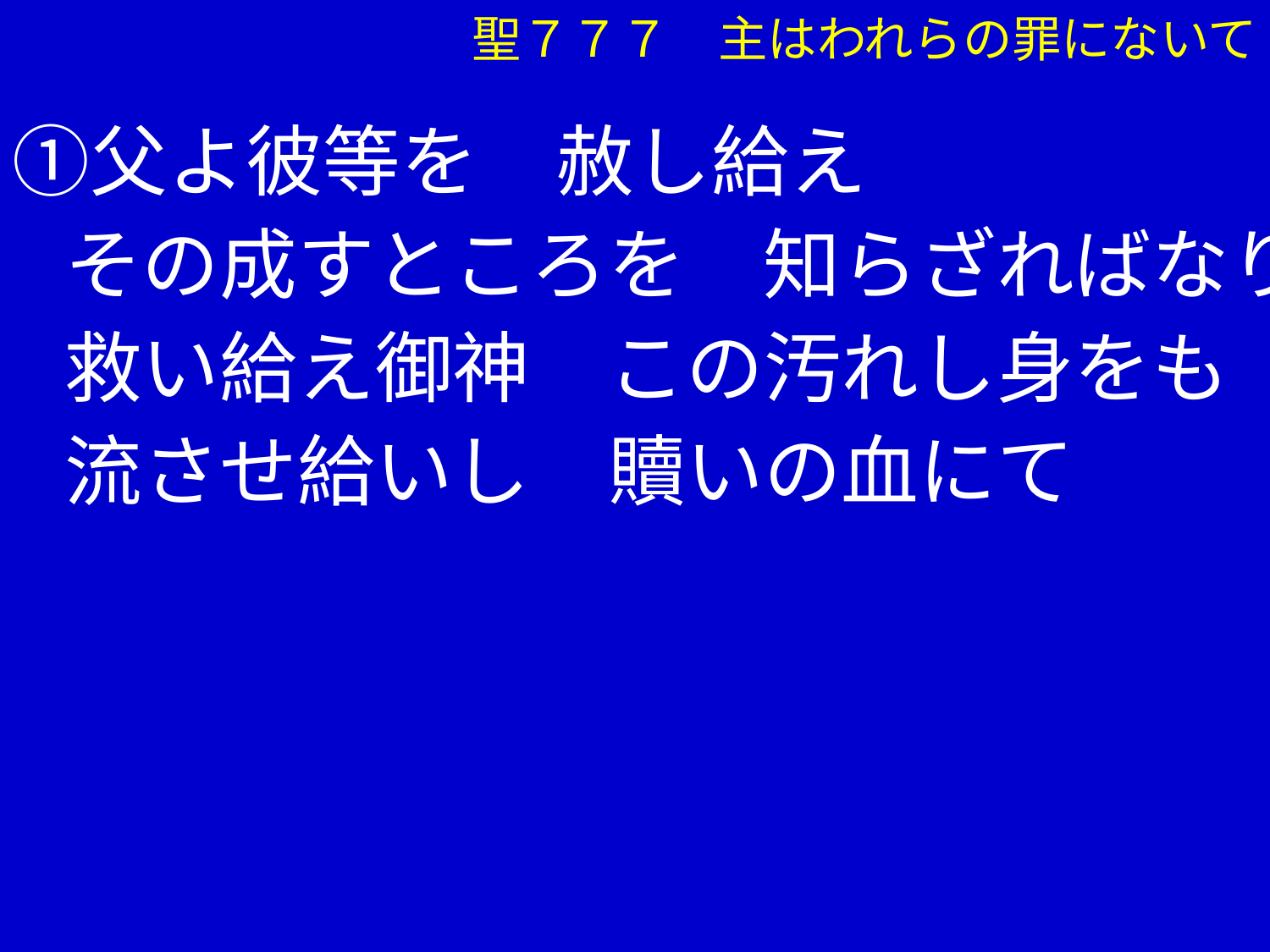

聖７７７　主はわれらの罪にないて
　①父よ彼等を　赦し給え
　   その成すところを　知らざればなり
　   救い給え御神　この汚れし身をも
　   流させ給いし　贖いの血にて